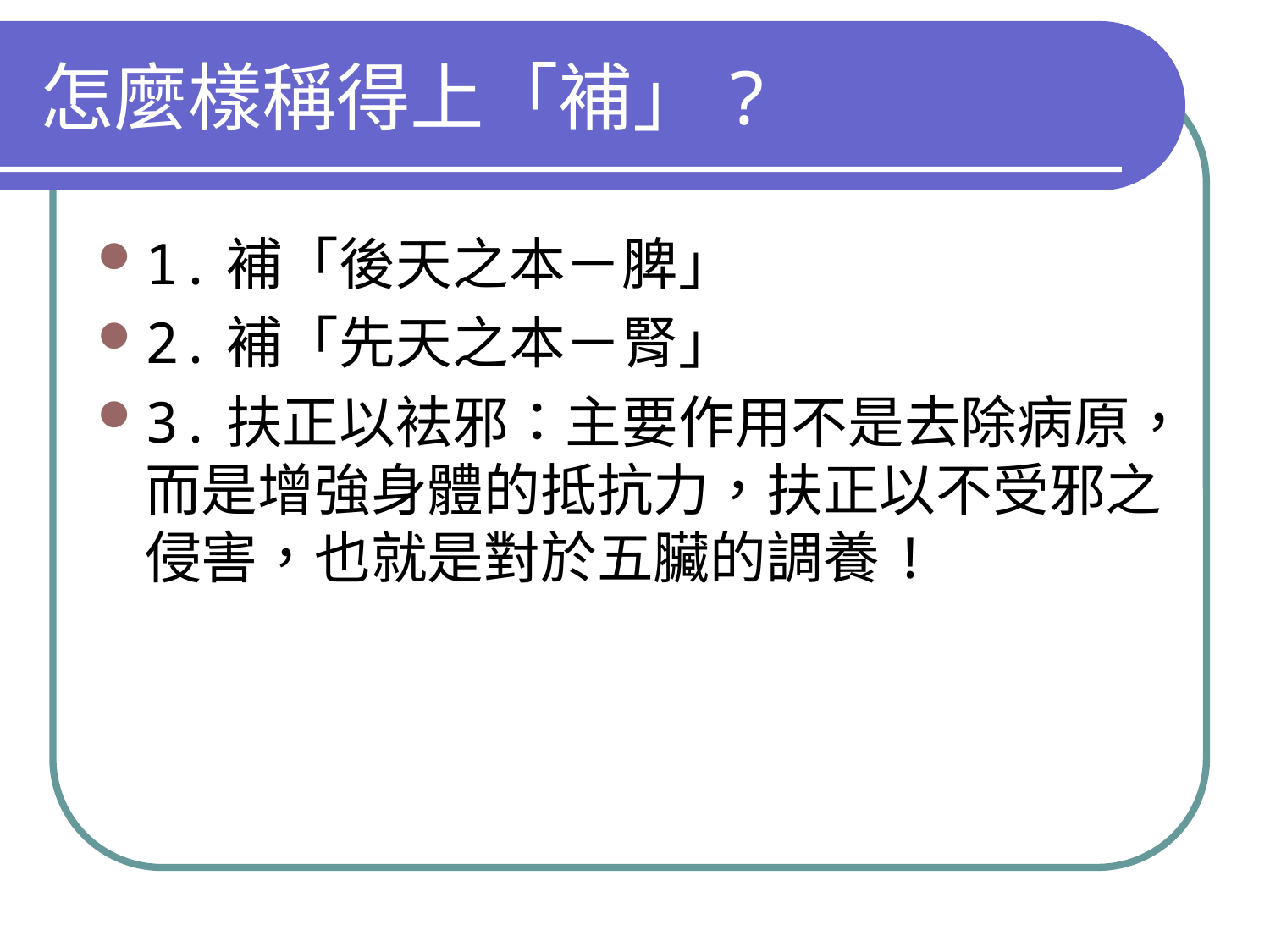

# 怎麼樣稱得上「補」?
1.補「後天之本－脾」
2.補「先天之本－腎」
3.扶正以袪邪：主要作用不是去除病原，而是增強身體的抵抗力，扶正以不受邪之侵害，也就是對於五臟的調養!